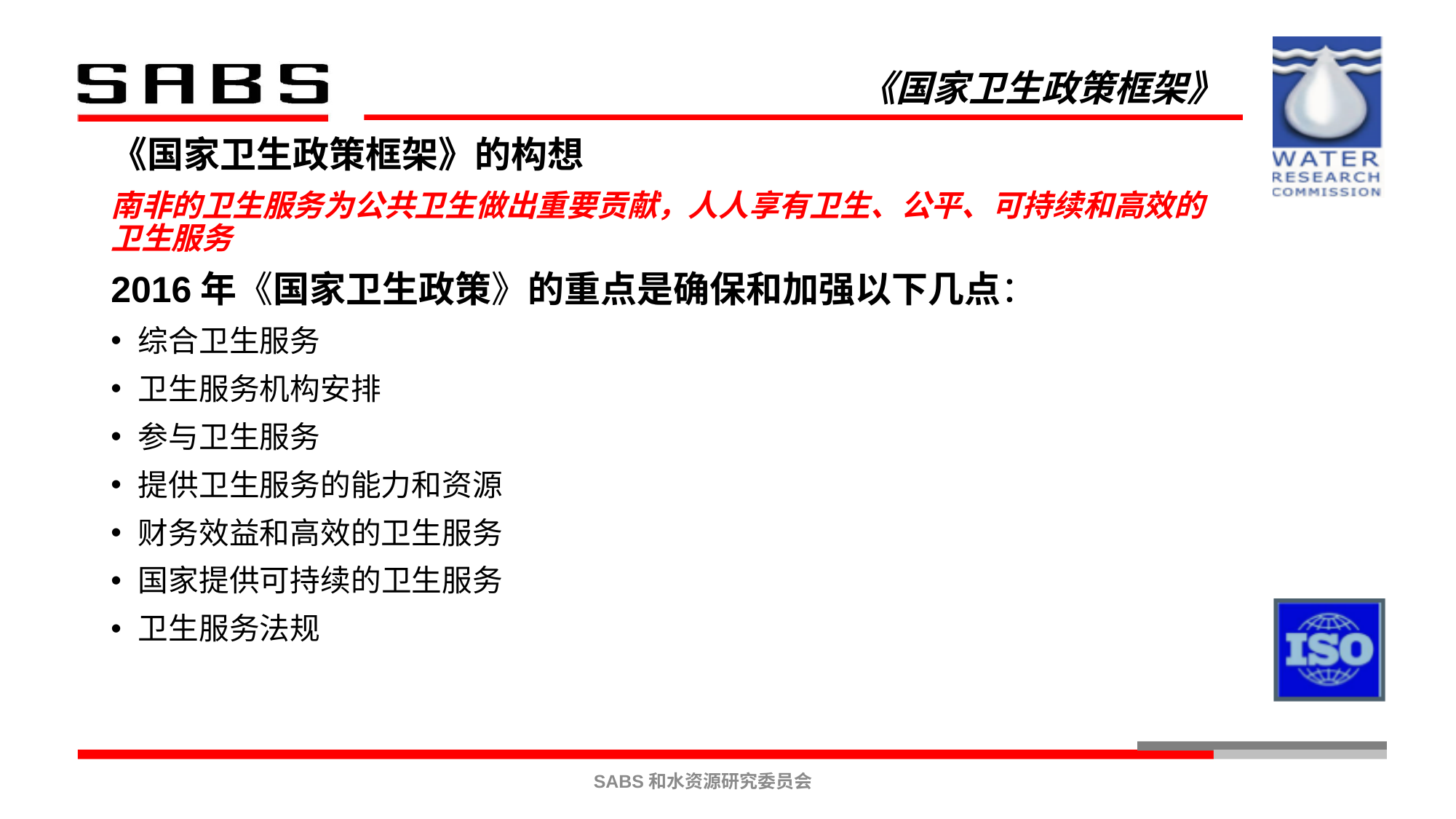

《国家卫生政策框架》
《国家卫生政策框架》的构想
南非的卫生服务为公共卫生做出重要贡献，人人享有卫生、公平、可持续和高效的卫生服务
2016年《国家卫生政策》的重点是确保和加强以下几点：
综合卫生服务
卫生服务机构安排
参与卫生服务
提供卫生服务的能力和资源
财务效益和高效的卫生服务
国家提供可持续的卫生服务
卫生服务法规